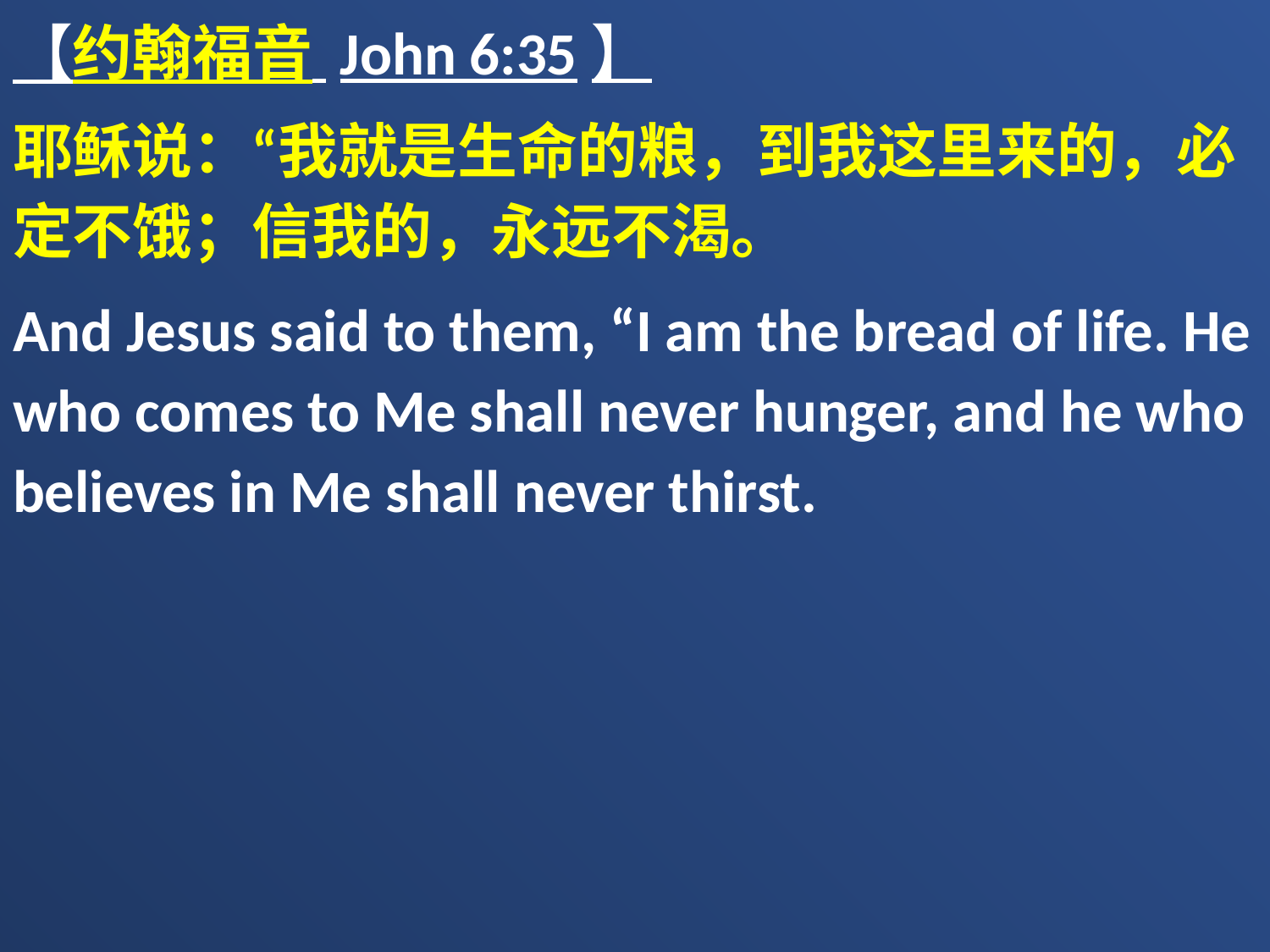

【约翰福音 John 6:35】
耶稣说：“我就是生命的粮，到我这里来的，必定不饿；信我的，永远不渴。
And Jesus said to them, “I am the bread of life. He who comes to Me shall never hunger, and he who believes in Me shall never thirst.